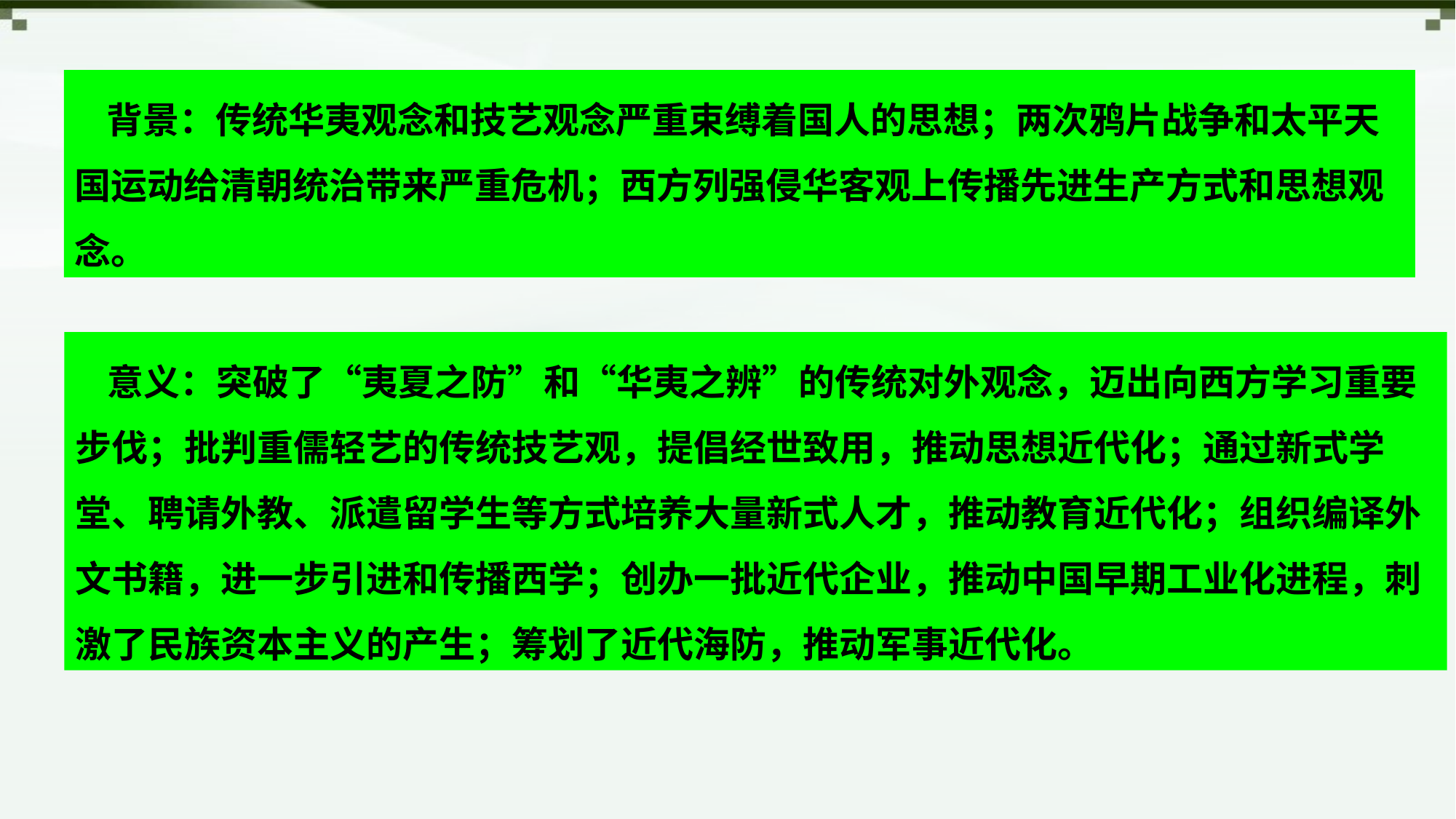

背景：传统华夷观念和技艺观念严重束缚着国人的思想；两次鸦片战争和太平天国运动给清朝统治带来严重危机；西方列强侵华客观上传播先进生产方式和思想观念。
意义：突破了“夷夏之防”和“华夷之辨”的传统对外观念，迈出向西方学习重要步伐；批判重儒轻艺的传统技艺观，提倡经世致用，推动思想近代化；通过新式学堂、聘请外教、派遣留学生等方式培养大量新式人才，推动教育近代化；组织编译外文书籍，进一步引进和传播西学；创办一批近代企业，推动中国早期工业化进程，刺激了民族资本主义的产生；筹划了近代海防，推动军事近代化。